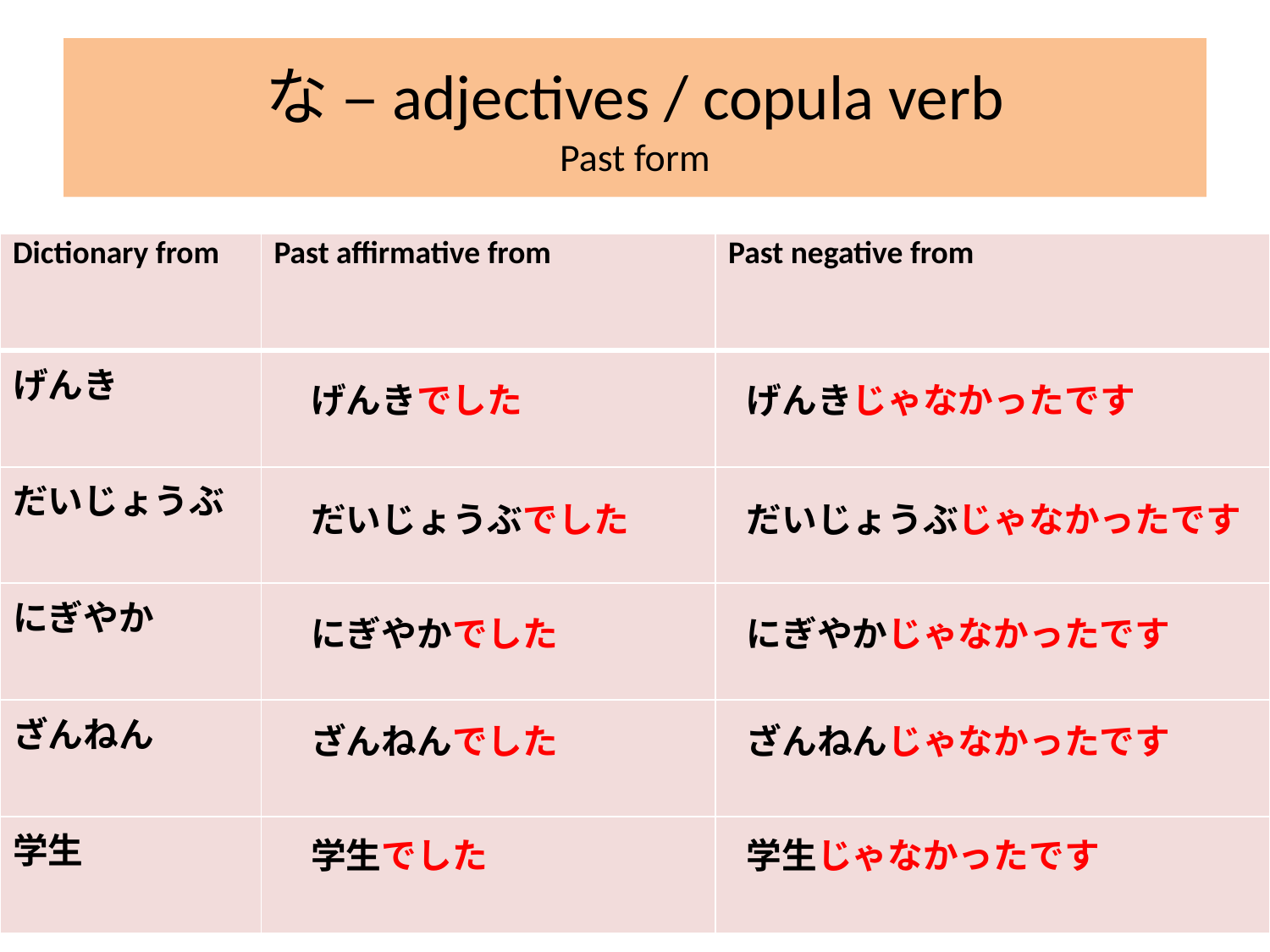

# な –adjectives / copula verb Past form
| Dictionary from | Past affirmative from | Past negative from |
| --- | --- | --- |
| げんき |  |  |
| だいじょうぶ |  |  |
| にぎやか |  |  |
| ざんねん |  |  |
| 学生 |  |  |
げんきでした
げんきじゃなかったです
だいじょうぶでした
だいじょうぶじゃなかったです
にぎやかでした
にぎやかじゃなかったです
ざんねんでした
ざんねんじゃなかったです
学生でした
学生じゃなかったです
13